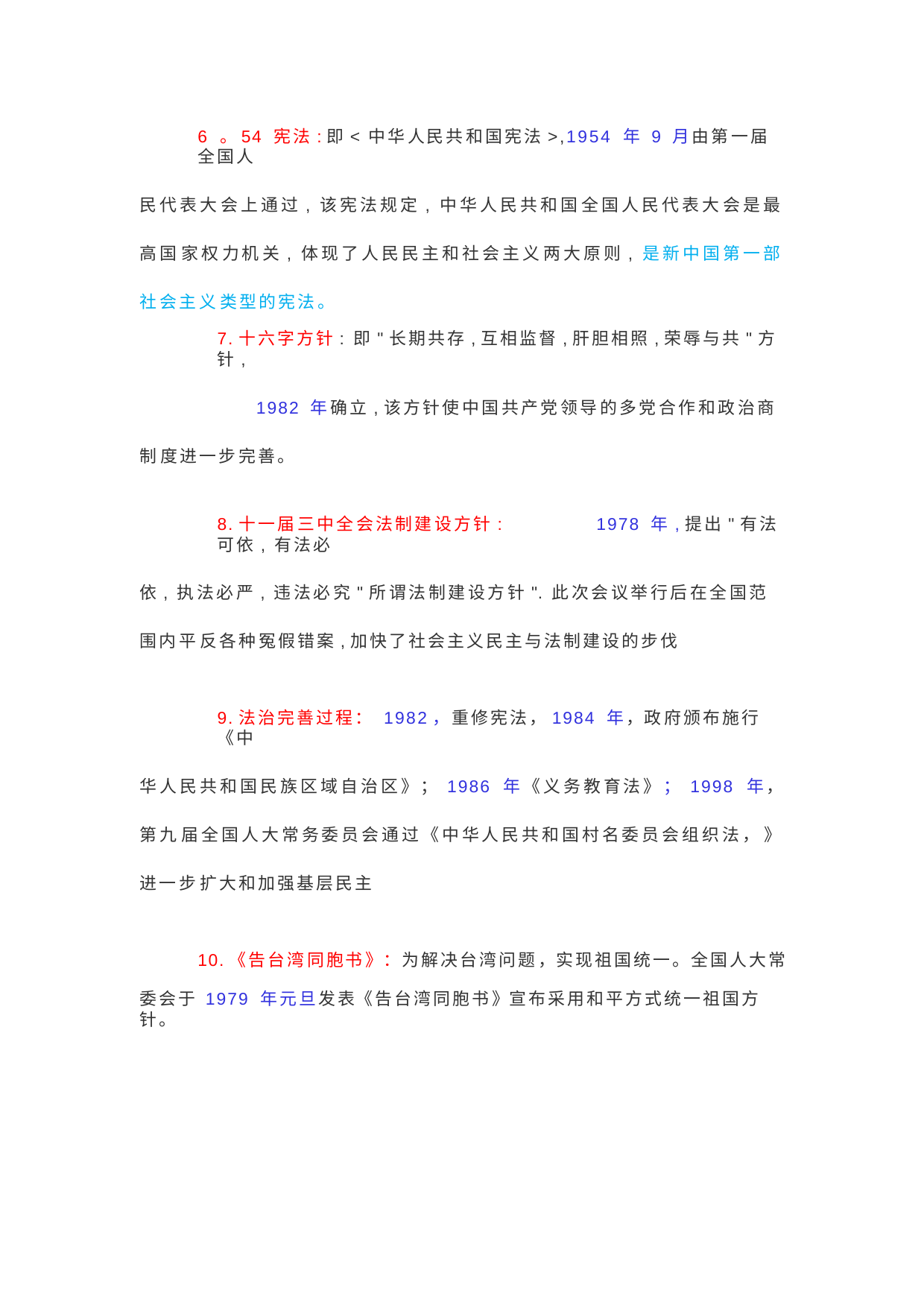

6 。54 宪法:即<中华人民共和国宪法>,1954 年 9 月由第一届全国人
民代表大会上通过, 该宪法规定, 中华人民共和国全国人民代表大会是最高国 家权力机关, 体现了人民民主和社会主义两大原则, 是新中国第一部社会主义 类型的宪法。

7.十六字方针: 即"长期共存,互相监督,肝胆相照,荣辱与共"方针,
1982 年确立,该方针使中国共产党领导的多党合作和政治商制 度进一步完善。
8.十一届三中全会法制建设方针:	1978 年,提出"有法可依, 有法必
依, 执法必严, 违法必究"所谓法制建设方针". 此次会议举行后在全国范围内平 反各种冤假错案,加快了社会主义民主与法制建设的步伐
9.法治完善过程： 1982，重修宪法，1984 年，政府颁布施行《中
华人民共和国民族区域自治区》； 1986 年《义务教育法》； 1998 年， 第九 届全国人大常务委员会通过《中华人民共和国村名委员会组织法， 》进一步 扩大和加强基层民主
10.《告台湾同胞书》：为解决台湾问题，实现祖国统一。全国人大常

委会于 1979 年元旦发表《告台湾同胞书》宣布采用和平方式统一祖国方针。